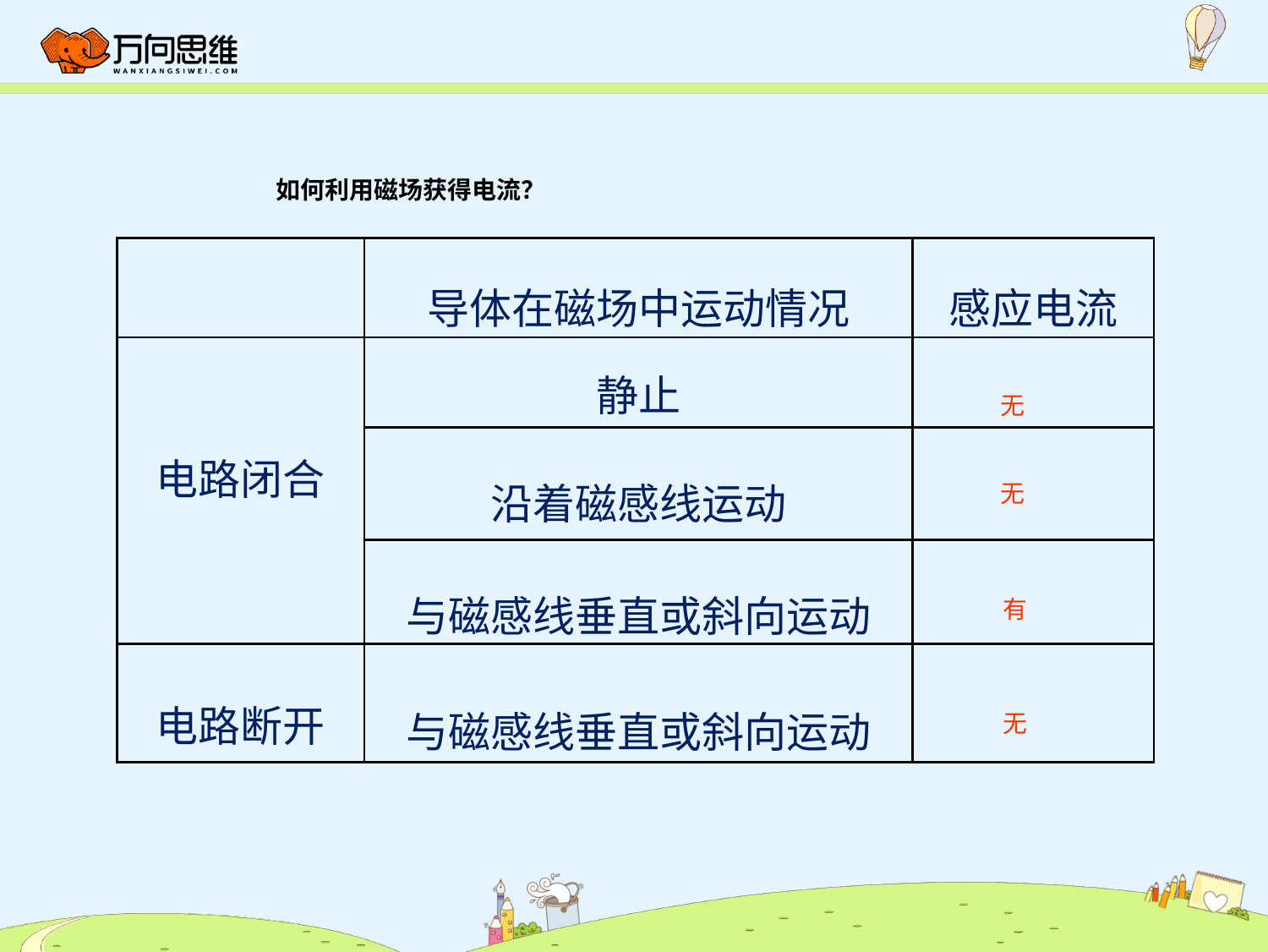

如何利用磁场获得电流？
|  | 导体在磁场中运动情况 | 感应电流 |
| --- | --- | --- |
| 电路闭合 | 静止 |  |
|  | 沿着磁感线运动 |  |
|  | 与磁感线垂直或斜向运动 |  |
| 电路断开 | 与磁感线垂直或斜向运动 |  |
无
无
有
无